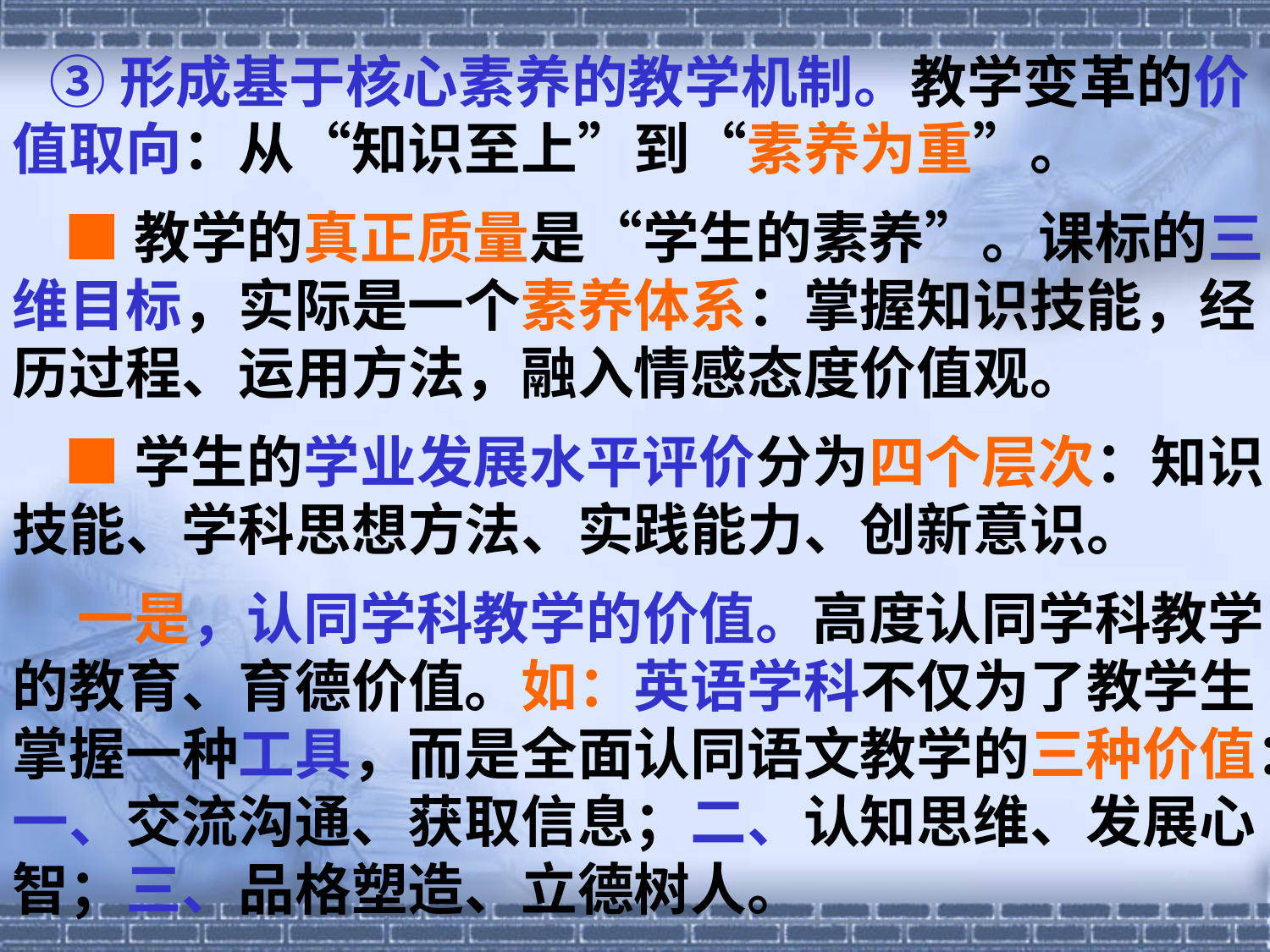

③形成基于核心素养的教学机制。教学变革的价值取向：从“知识至上”到“素养为重”。
    ■教学的真正质量是“学生的素养”。课标的三维目标，实际是一个素养体系：掌握知识技能，经历过程、运用方法，融入情感态度价值观。
    ■学生的学业发展水平评价分为四个层次：知识技能、学科思想方法、实践能力、创新意识。
    一是，认同学科教学的价值。高度认同学科教学的教育、育德价值。如：英语学科不仅为了教学生掌握一种工具，而是全面认同语文教学的三种价值：一、交流沟通、获取信息；二、认知思维、发展心智；三、品格塑造、立德树人。